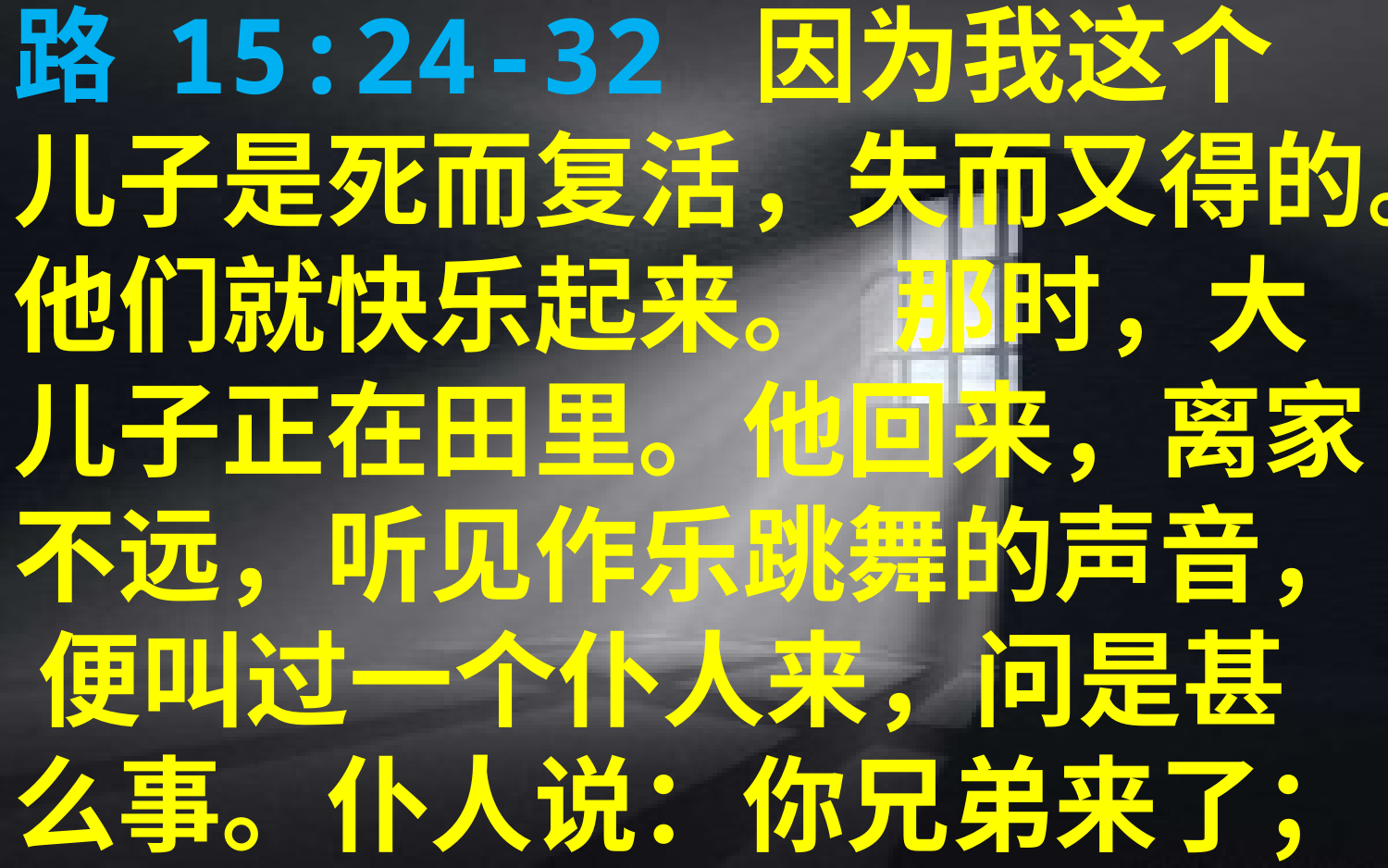

路 15:24-32 因为我这个儿子是死而复活，失而又得的。他们就快乐起来。  那时，大儿子正在田里。他回来，离家不远，听见作乐跳舞的声音，  便叫过一个仆人来，问是甚么事。仆人说：你兄弟来了；